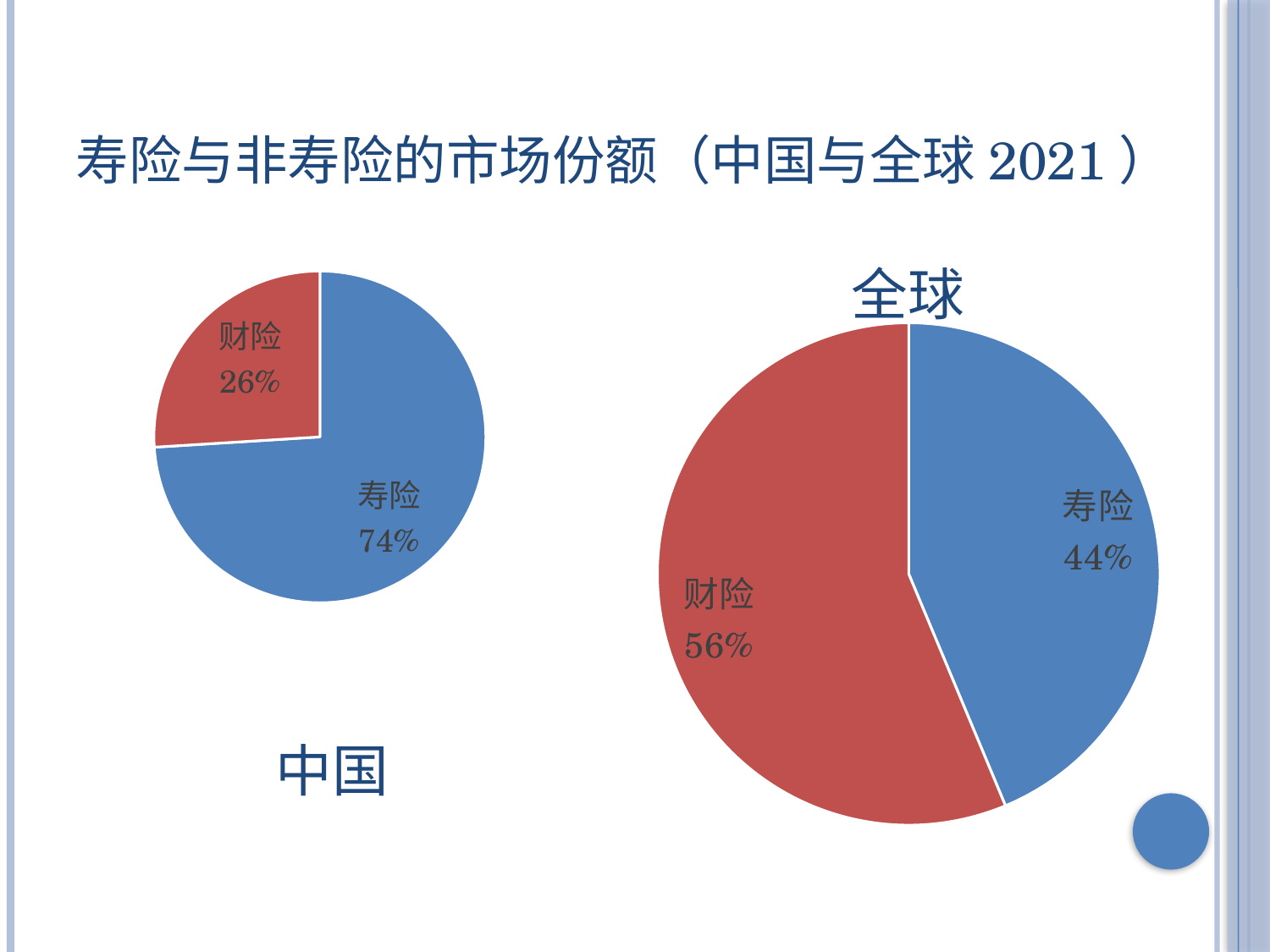

# 寿险与非寿险的市场份额（中国与全球2021）

### Chart

| Category |  |
|---|---|
| 寿险 | 33229.0 |
| 财险 | 11671.0 |
全球

### Chart

| Category |  |
|---|---|
| 寿险 | 2.997 |
| 财险 | 3.86 |
中国